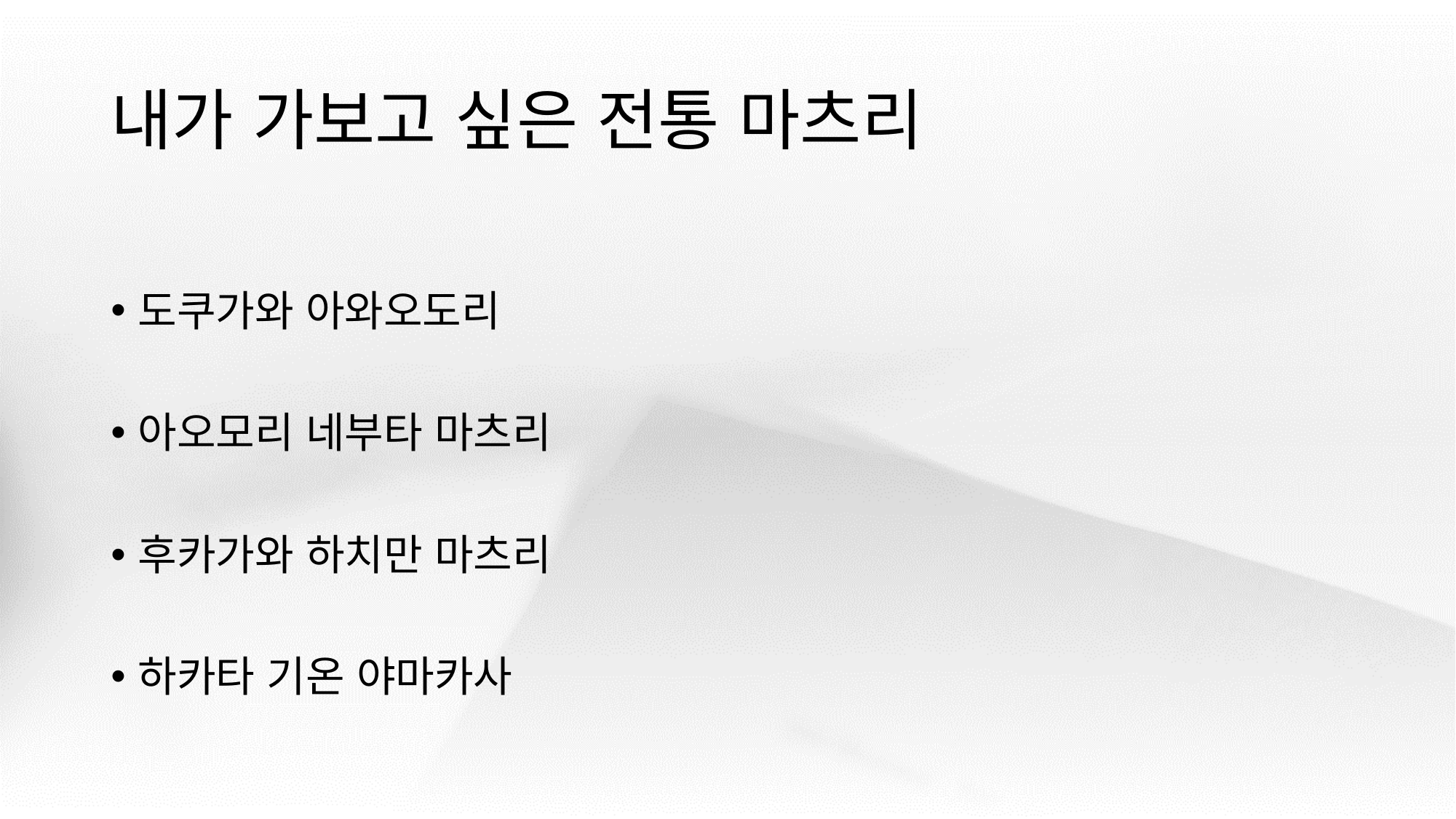

# 내가 가보고 싶은 전통 마츠리

도쿠가와 아와오도리

아오모리 네부타 마츠리

후카가와 하치만 마츠리

하카타 기온 야마카사